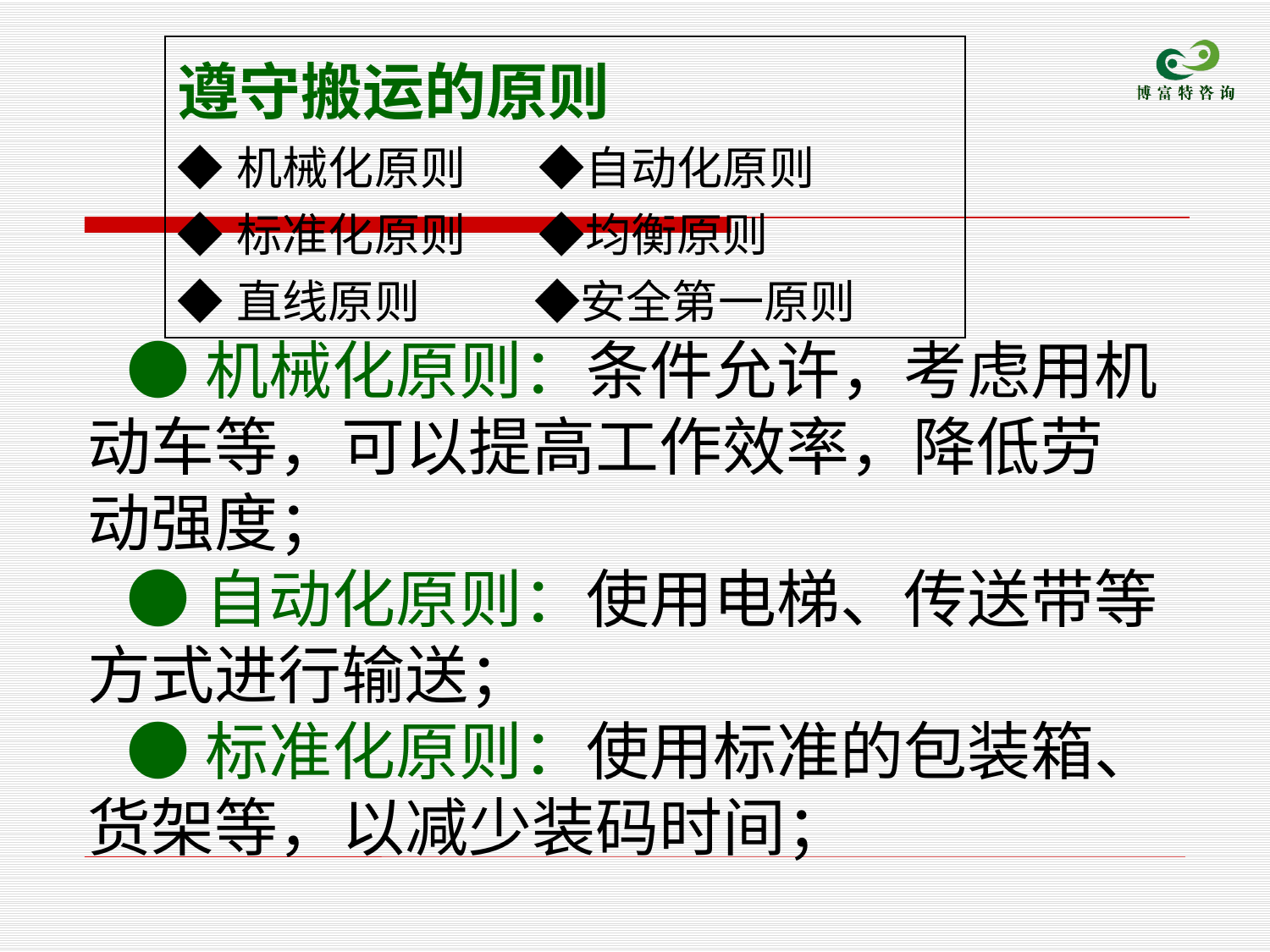

| 遵守搬运的原则 ◆机械化原则 ◆自动化原则 ◆标准化原则 ◆均衡原则 ◆直线原则 ◆安全第一原则 |
| --- |
●机械化原则：条件允许，考虑用机动车等，可以提高工作效率，降低劳动强度；
●自动化原则：使用电梯、传送带等方式进行输送；
●标准化原则：使用标准的包装箱、货架等，以减少装码时间；
717